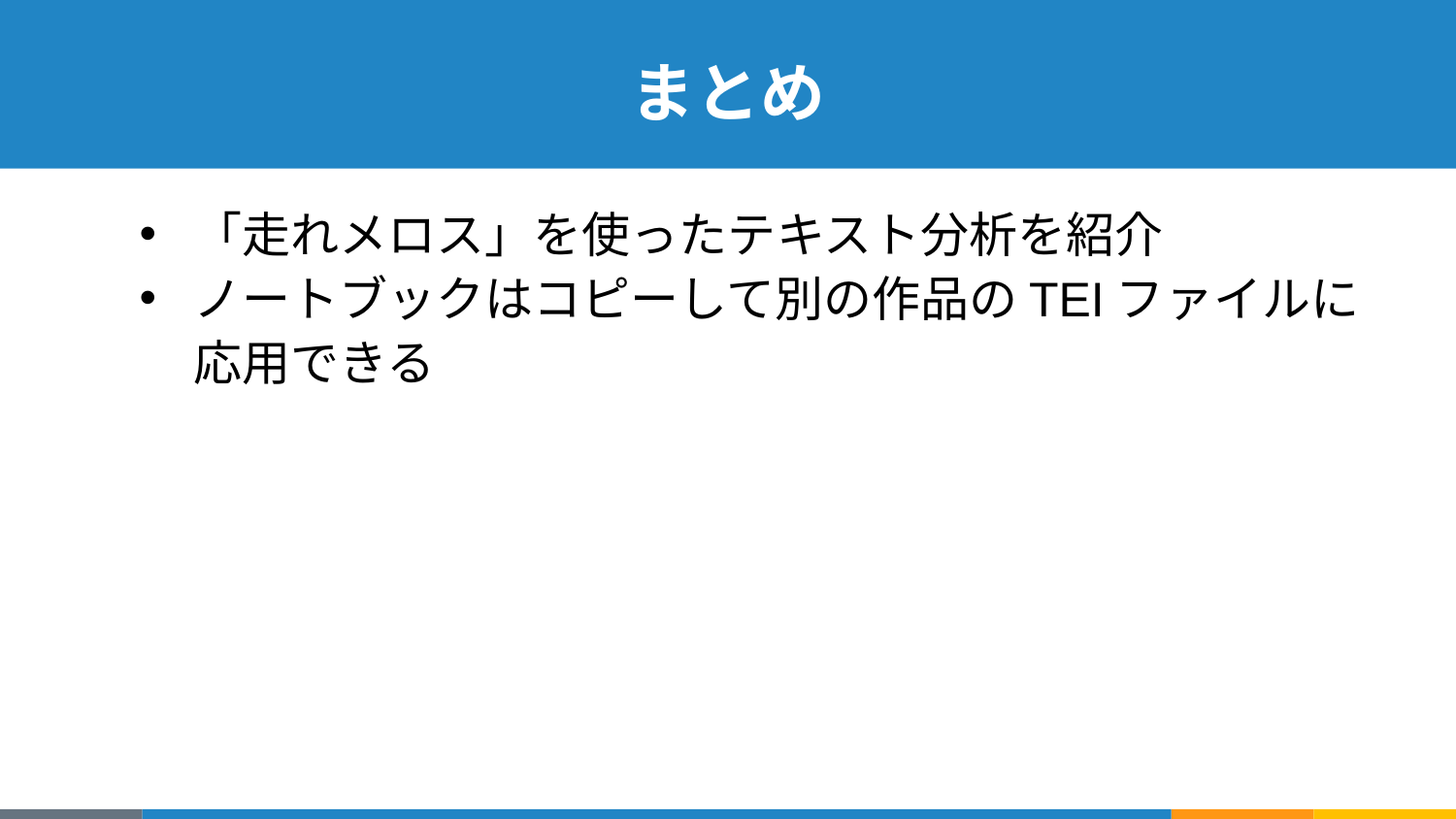

# まとめ
「走れメロス」を使ったテキスト分析を紹介
ノートブックはコピーして別の作品のTEIファイルに応用できる